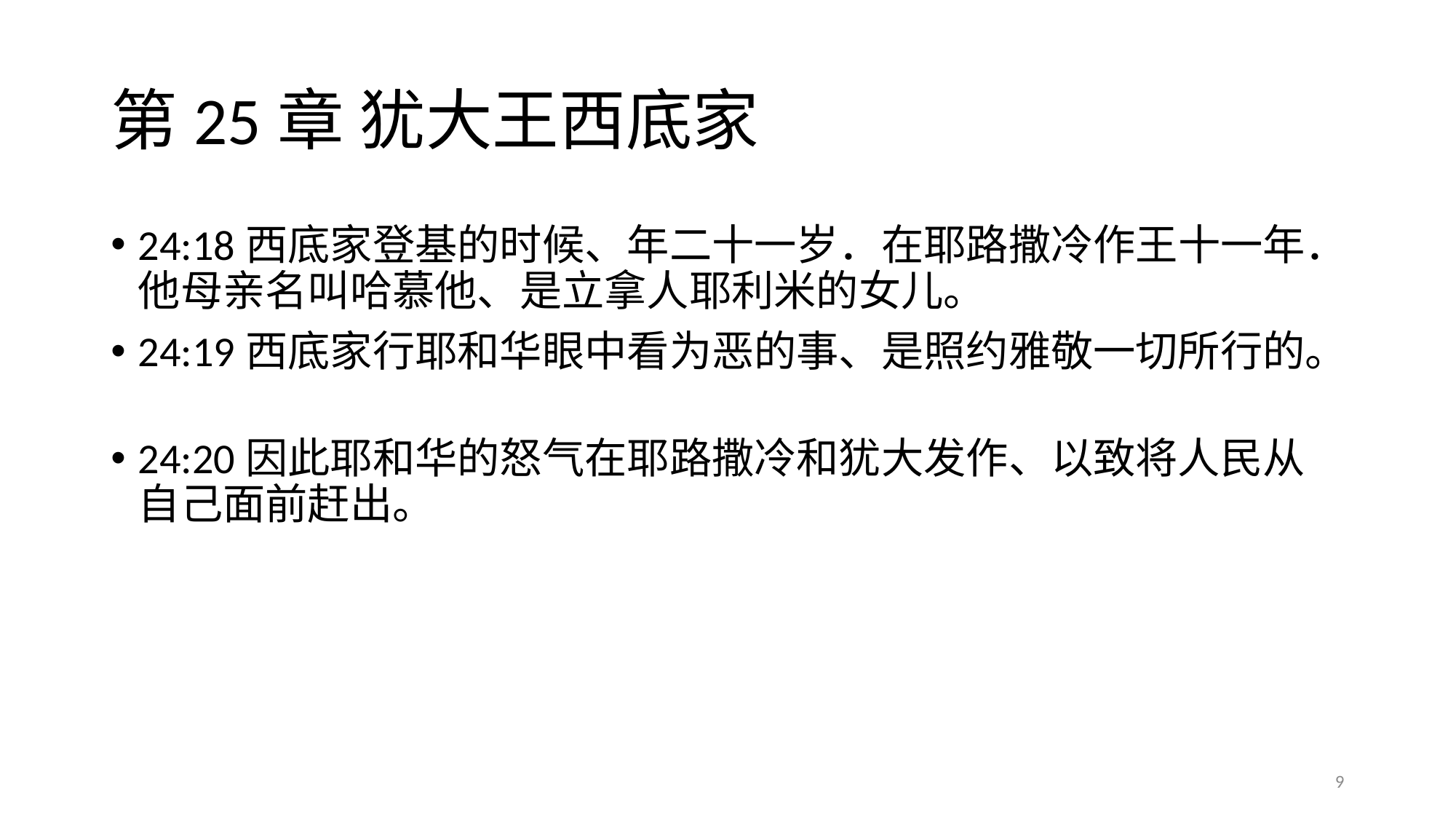

# 第25章 犹大王西底家
24:18西底家登基的时候、年二十一岁．在耶路撒冷作王十一年．他母亲名叫哈慕他、是立拿人耶利米的女儿。
24:19西底家行耶和华眼中看为恶的事、是照约雅敬一切所行的。
24:20因此耶和华的怒气在耶路撒冷和犹大发作、以致将人民从自己面前赶出。

9